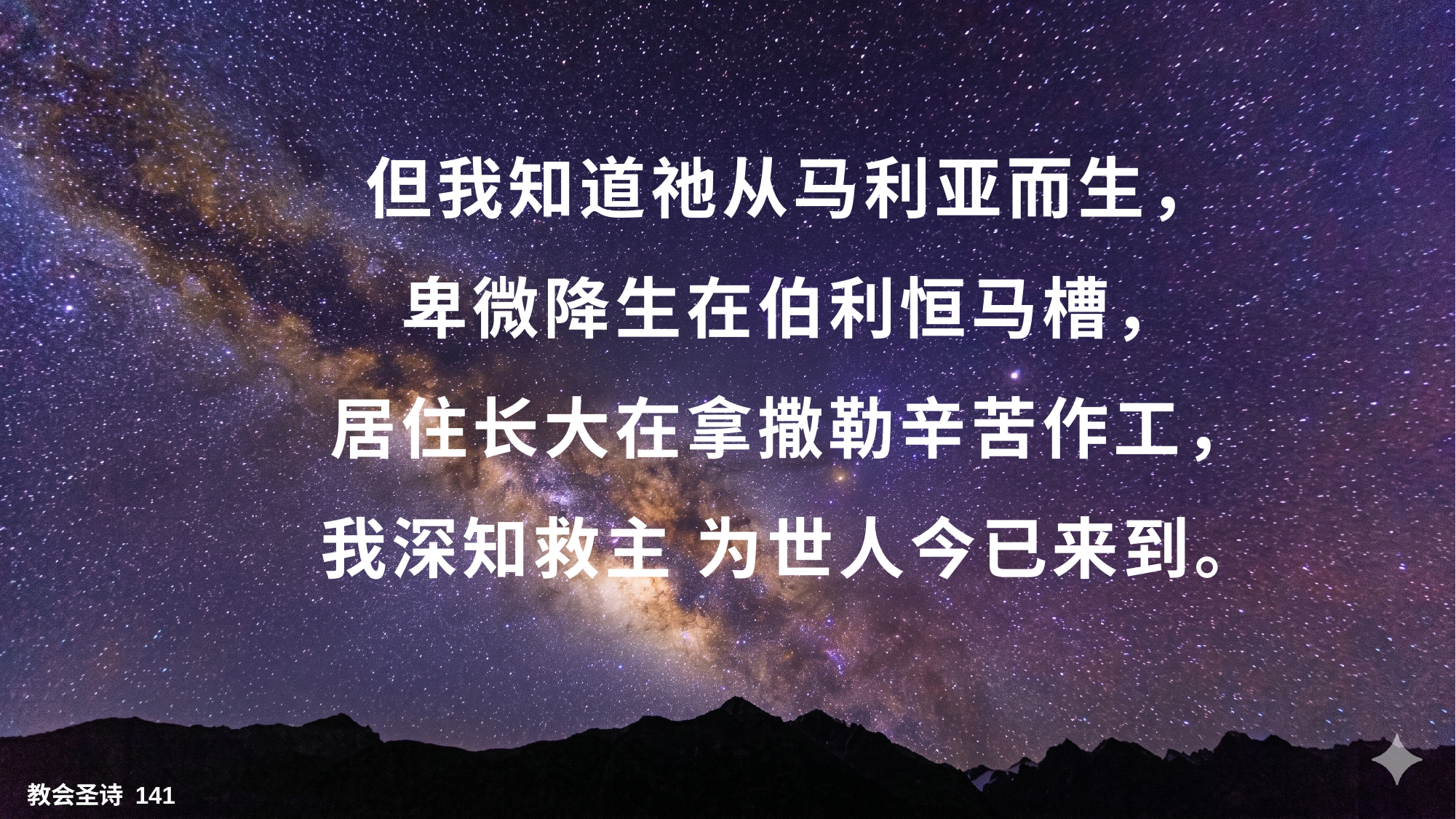

但我知道祂从马利亚而生，
卑微降生在伯利恒马槽，
居住长大在拿撒勒辛苦作工，
我深知救主 为世人今已来到。
教会圣诗 141